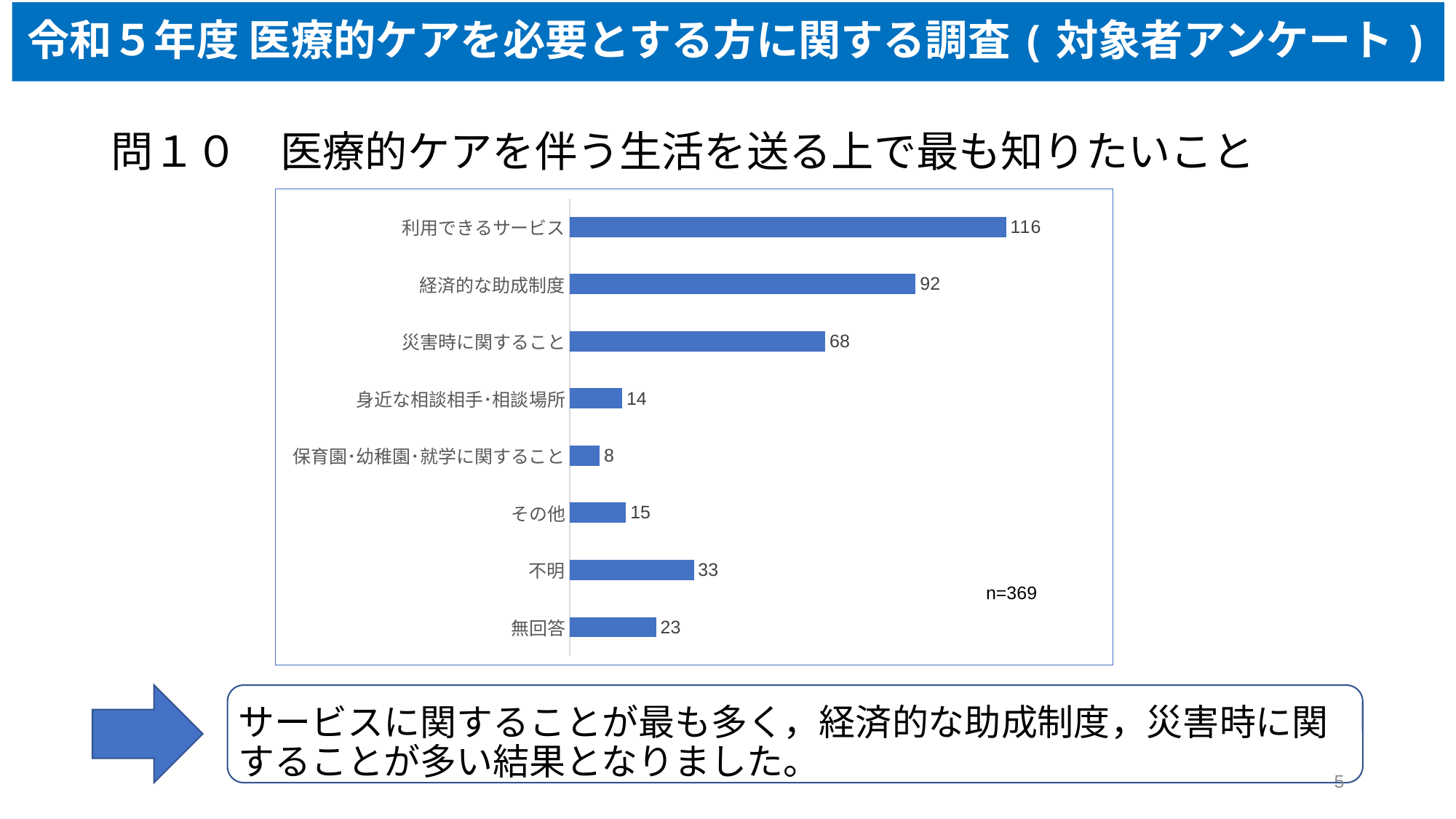

# 令和５年度 医療的ケアを必要とする方に関する調査(対象者アンケート)
問１０　医療的ケアを伴う生活を送る上で最も知りたいこと

### Chart

| Category |  |
|---|---|
| 無回答 | 23.0 |
| 不明 | 33.0 |
| その他 | 15.0 |
| 保育園･幼稚園･就学に関すること | 8.0 |
| 身近な相談相手･相談場所 | 14.0 |
| 災害時に関すること | 68.0 |
| 経済的な助成制度 | 92.0 |
| 利用できるサービス | 116.0 |
n=369
サービスに関することが最も多く，経済的な助成制度，災害時に関することが多い結果となりました。

5